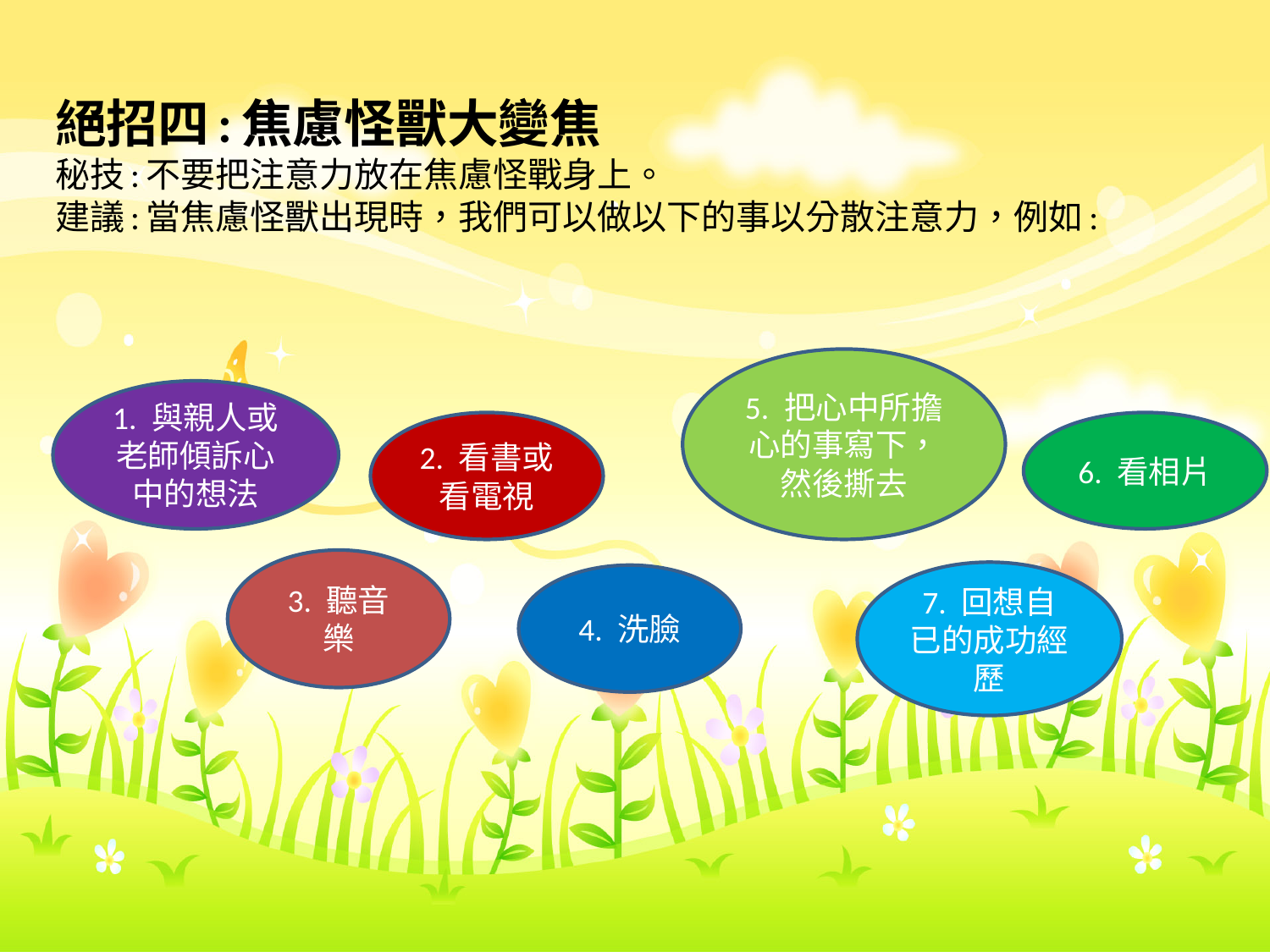

# 絕招四:焦慮怪獸大變焦 秘技:不要把注意力放在焦慮怪戰身上。 建議:當焦慮怪獸出現時，我們可以做以下的事以分散注意力，例如:
5. 把心中所擔心的事寫下，然後撕去
1. 與親人或老師傾訴心中的想法
2. 看書或看電視
6. 看相片
3. 聽音樂
7. 回想自已的成功經歷
4. 洗臉